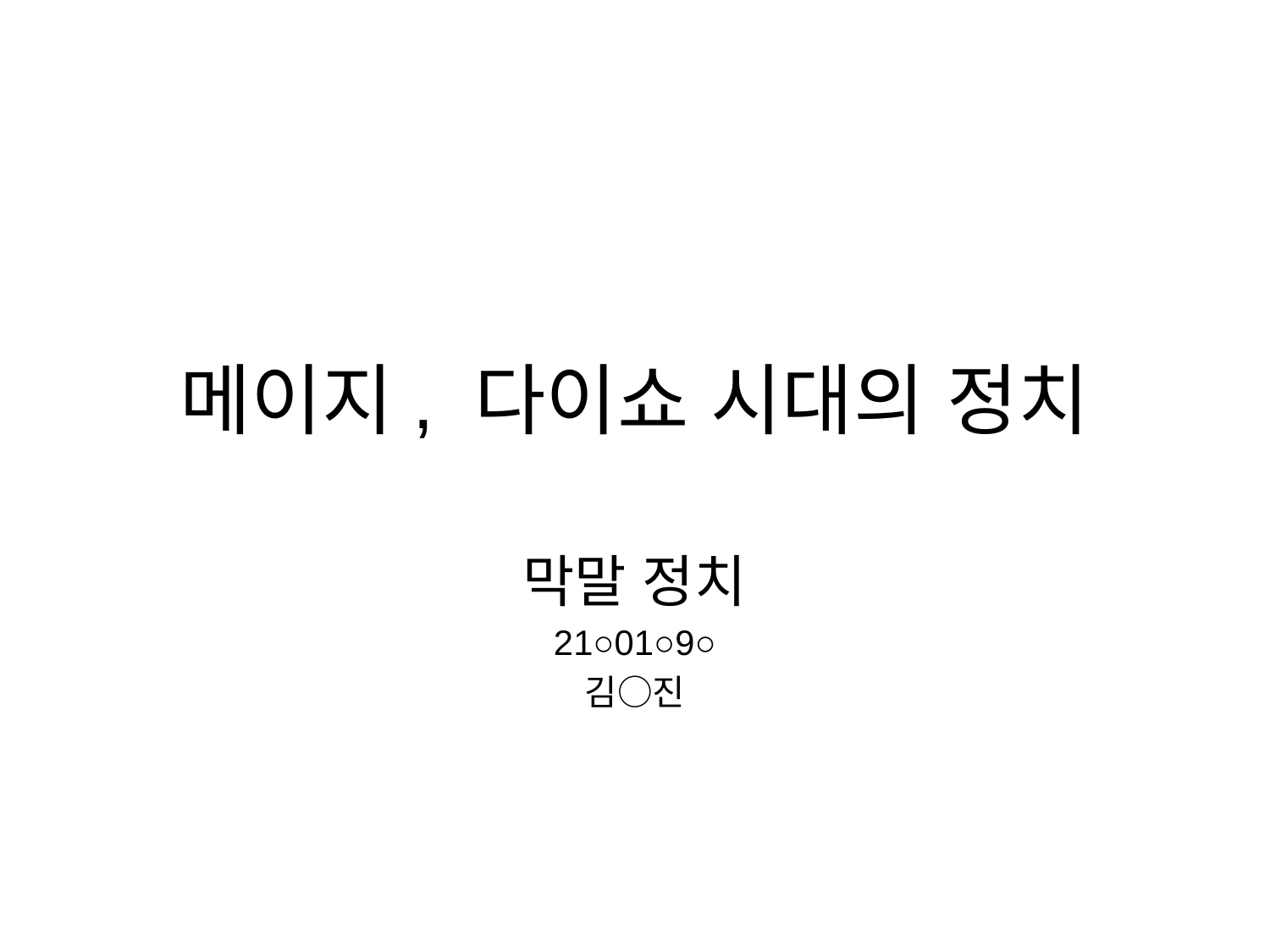

# 메이지, 다이쇼 시대의 정치
막말 정치
21○01○9○
김○진